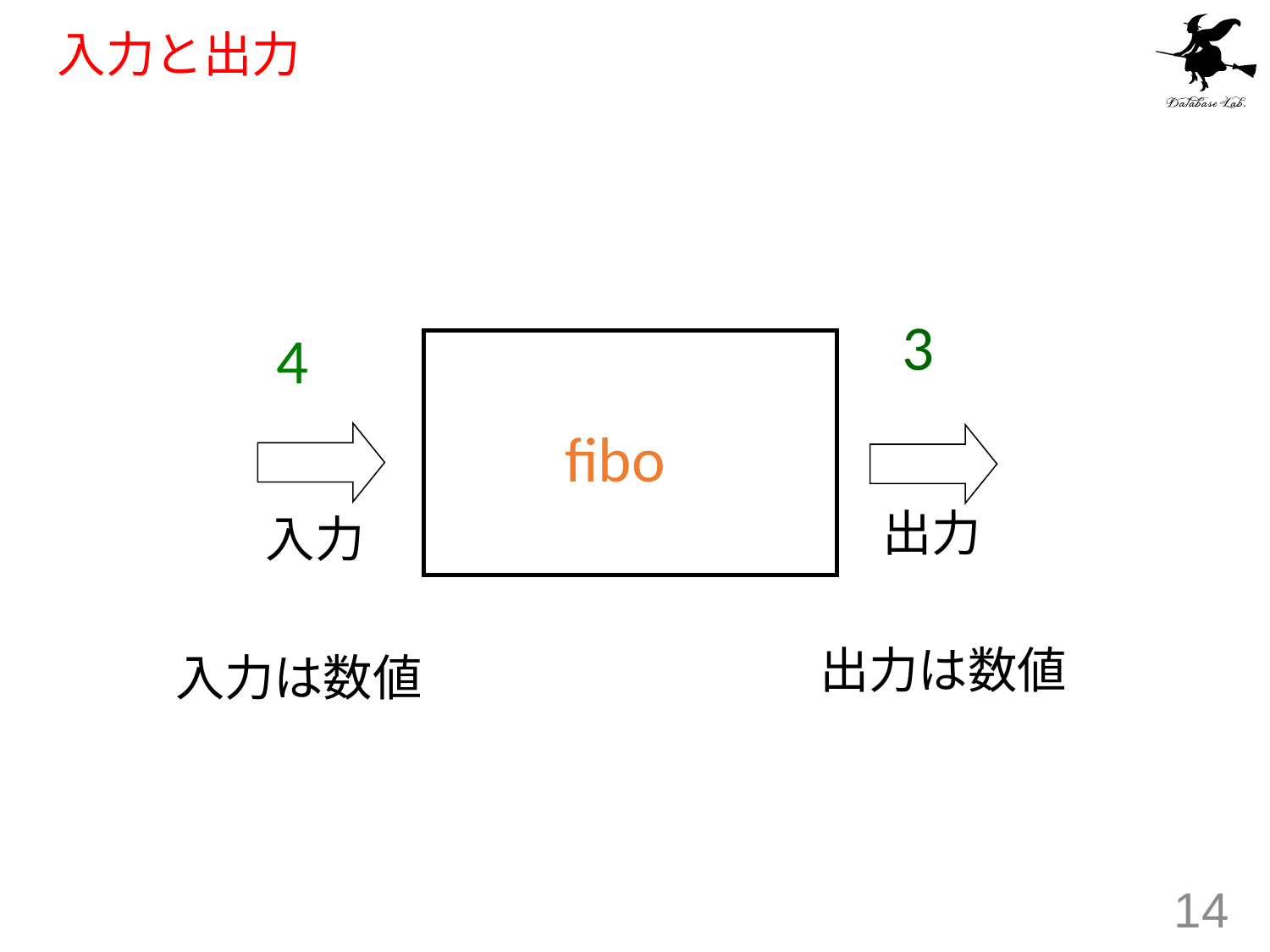

# 入力と出力
3
4

fibo

出力
入力
出力は数値
入力は数値
14